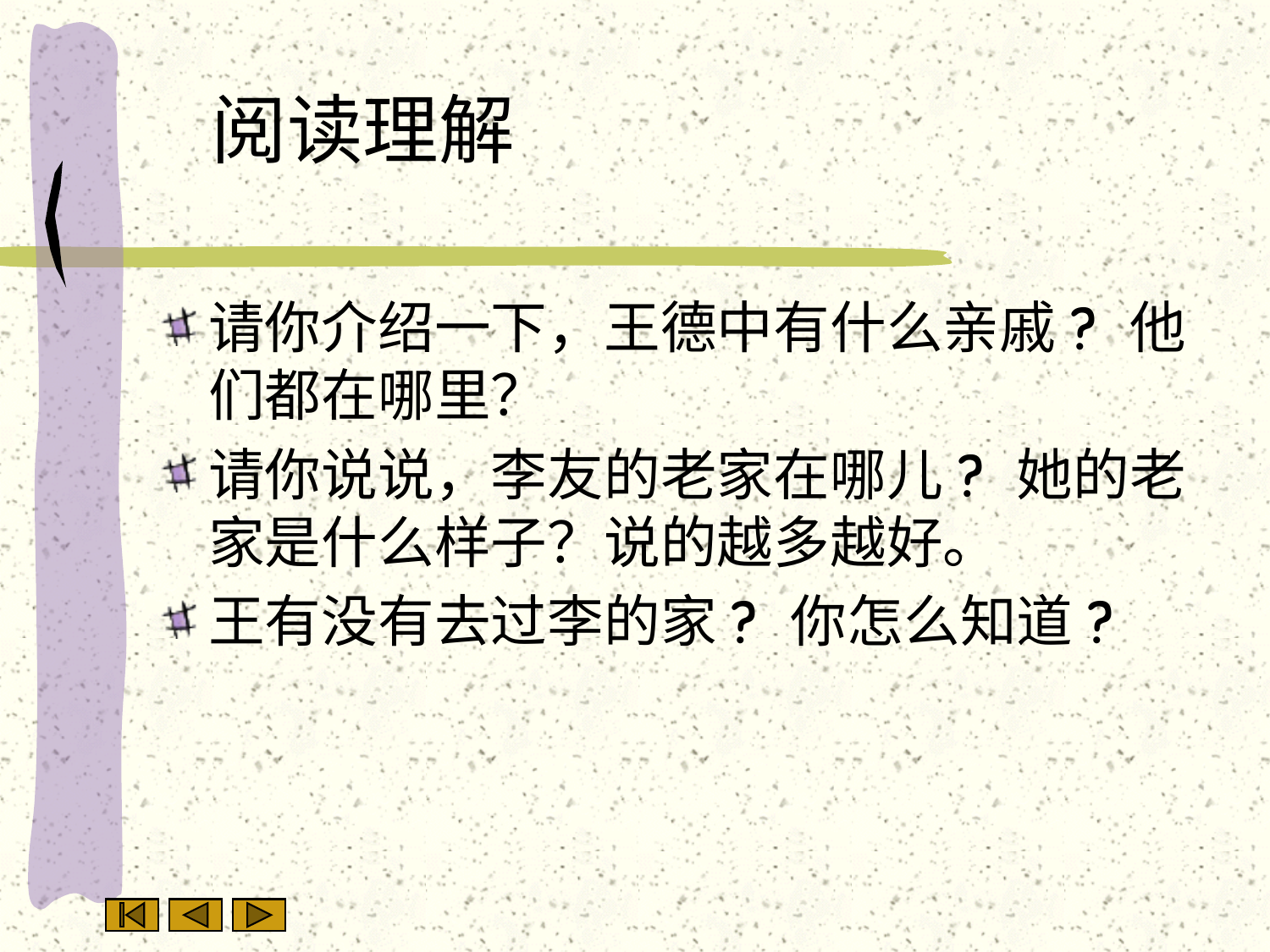

# 阅读理解
请你介绍一下，王德中有什么亲戚? 他们都在哪里？
请你说说，李友的老家在哪儿? 她的老家是什么样子？说的越多越好。
王有没有去过李的家? 你怎么知道?